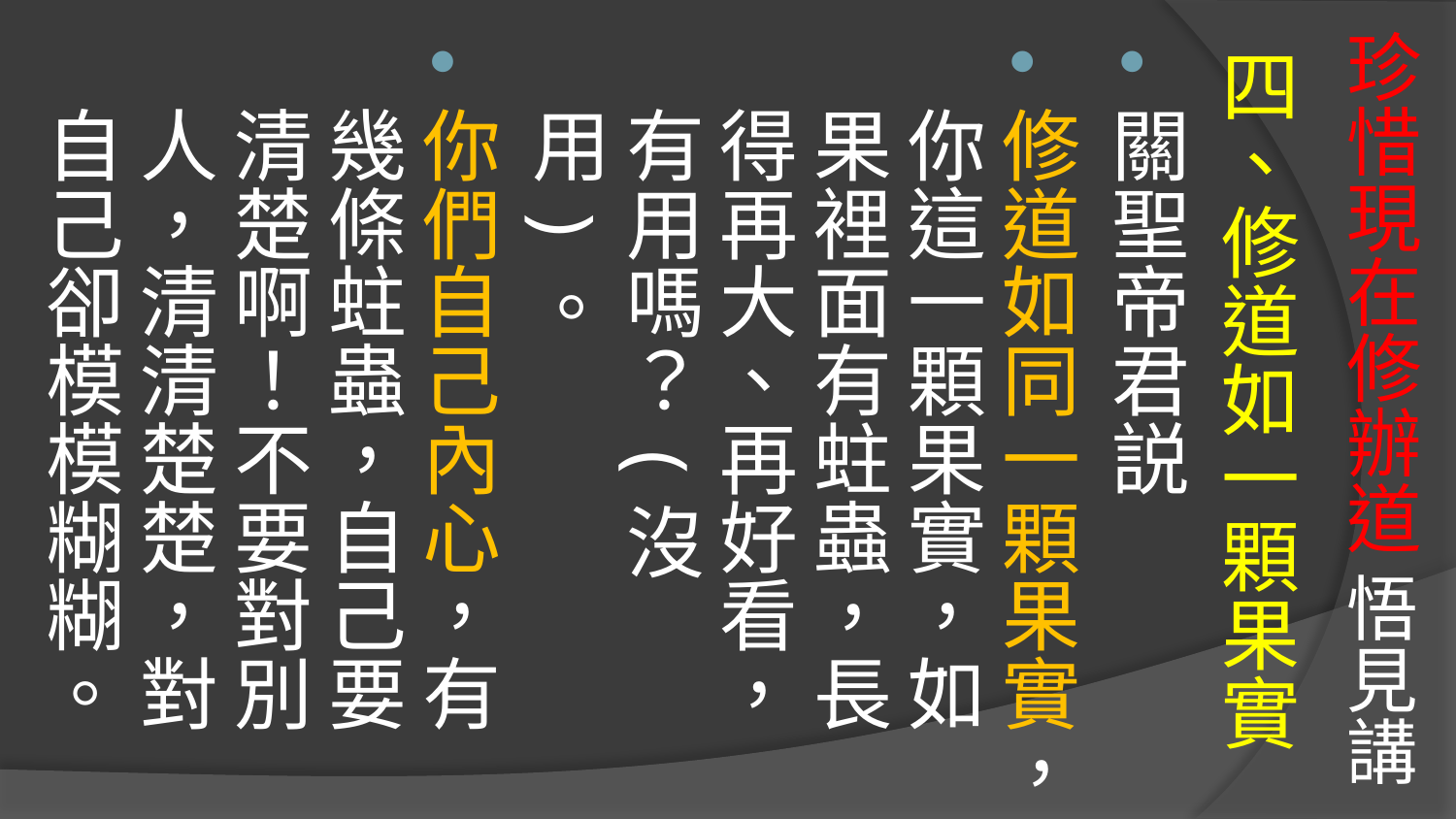

# 珍惜現在修辦道 悟見講
四、修道如一顆果實
關聖帝君説
修道如同一顆果實，你這一顆果實，如果裡面有蛀蟲，長得再大、再好看，有用嗎？(沒用)。
你們自己內心，有幾條蛀蟲，自己要清楚啊！不要對別人，清清楚楚，對自己卻模模糊糊。